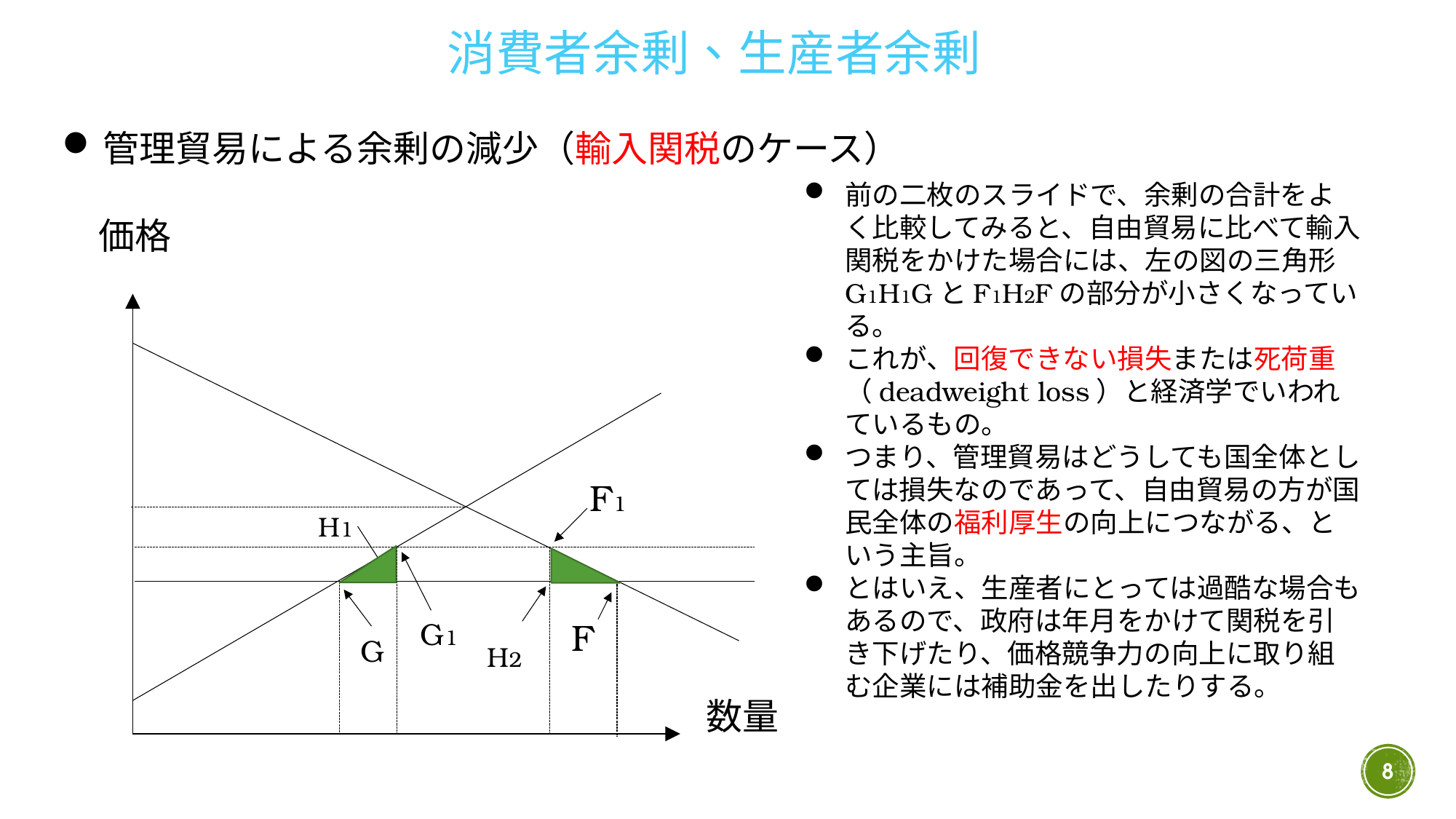

消費者余剰、生産者余剰
管理貿易による余剰の減少（輸入関税のケース）

　価格

  　　　　　　　　　　　　　　　　　数量
前の二枚のスライドで、余剰の合計をよく比較してみると、自由貿易に比べて輸入関税をかけた場合には、左の図の三角形G1H1GとF1H2Fの部分が小さくなっている。
これが、回復できない損失または死荷重（deadweight loss）と経済学でいわれているもの。
つまり、管理貿易はどうしても国全体としては損失なのであって、自由貿易の方が国民全体の福利厚生の向上につながる、という主旨。
とはいえ、生産者にとっては過酷な場合もあるので、政府は年月をかけて関税を引き下げたり、価格競争力の向上に取り組む企業には補助金を出したりする。
F1
H1

G1
F
G
H2
8